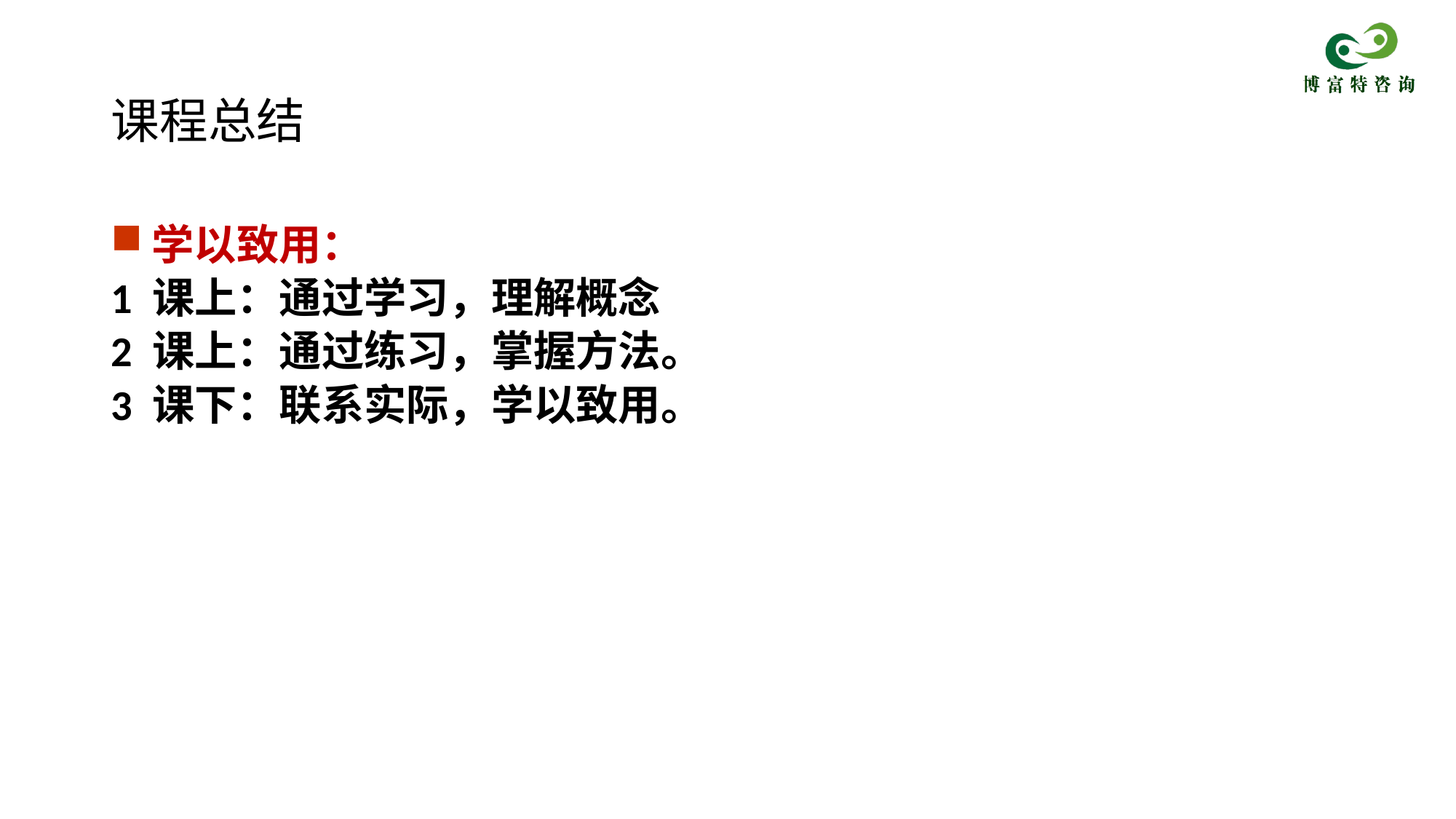

# 课程总结
学以致用：
1 课上：通过学习，理解概念
2 课上：通过练习，掌握方法。
3 课下：联系实际，学以致用。